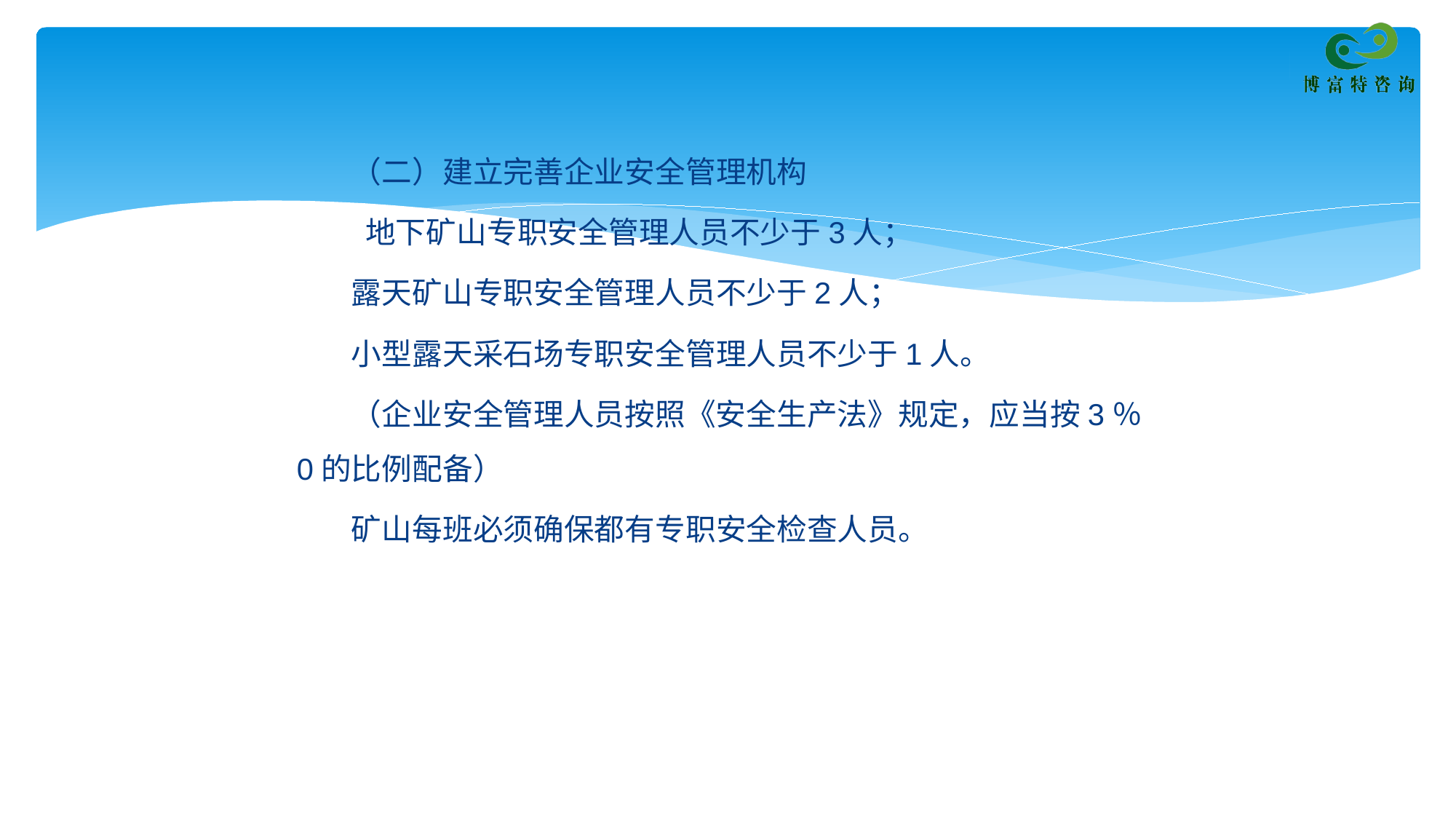

（二）建立完善企业安全管理机构
 地下矿山专职安全管理人员不少于3人；
露天矿山专职安全管理人员不少于2人；
小型露天采石场专职安全管理人员不少于1人。
（企业安全管理人员按照《安全生产法》规定，应当按3％0的比例配备）
矿山每班必须确保都有专职安全检查人员。